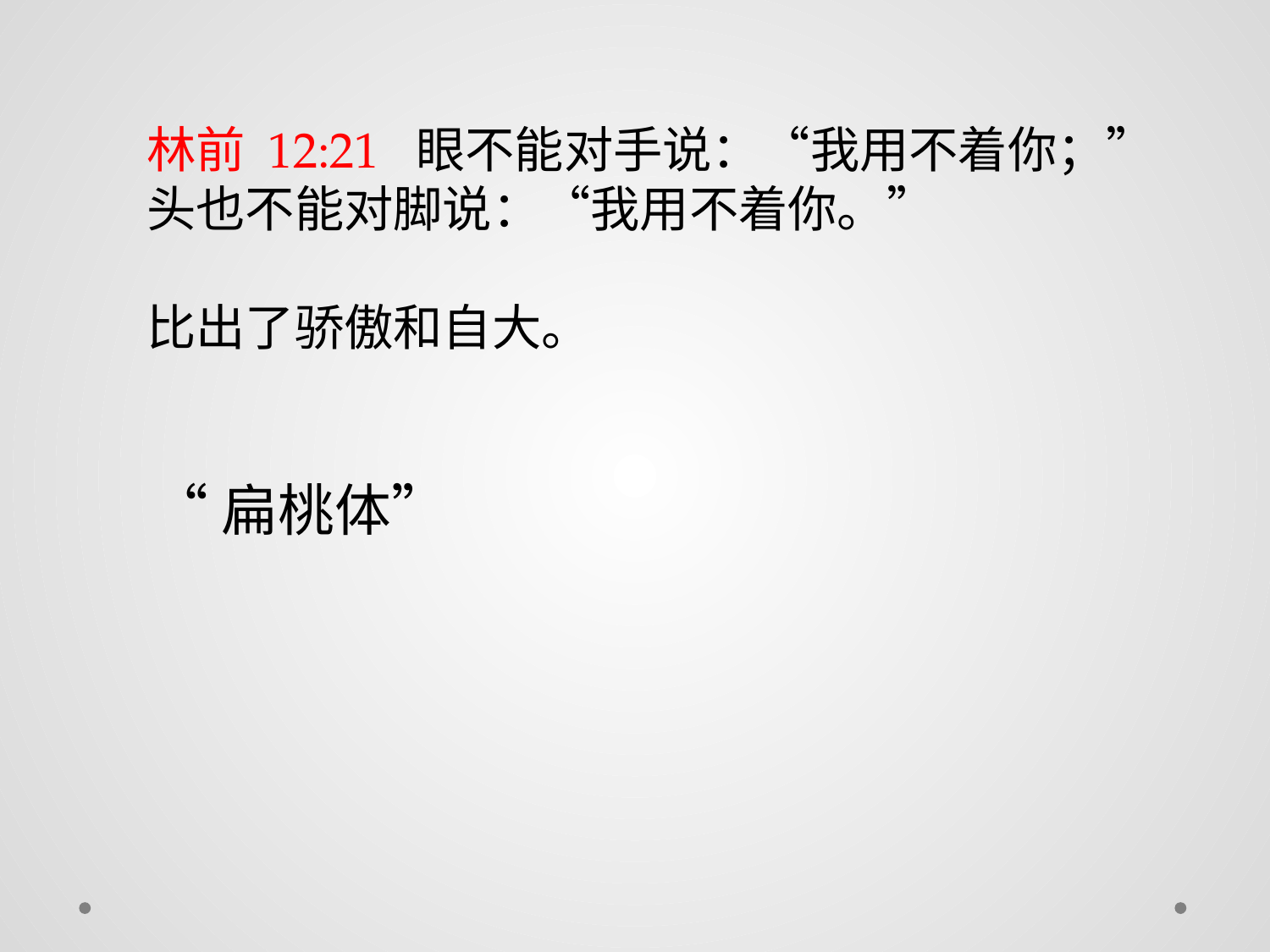

林前 12:21  眼不能对手说：“我用不着你；”头也不能对脚说：“我用不着你。”

比出了骄傲和自大。

“扁桃体”